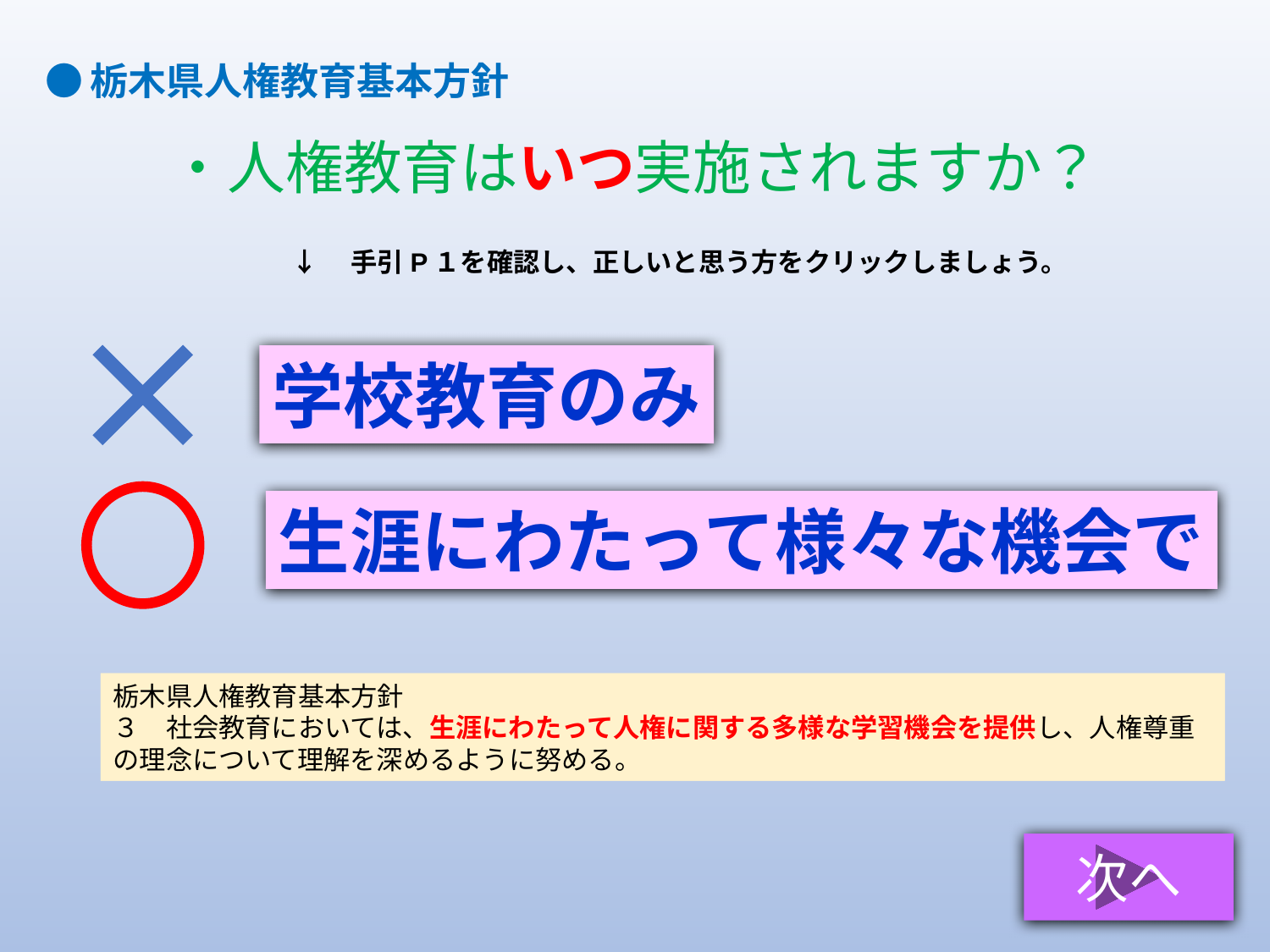

●栃木県人権教育基本方針
・人権教育はいつ実施されますか？
↓　手引P１を確認し、正しいと思う方をクリックしましょう。

学校教育のみ

生涯にわたって様々な機会で
栃木県人権教育基本方針
３　社会教育においては、生涯にわたって人権に関する多様な学習機会を提供し、人権尊重の理念について理解を深めるように努める。
栃木県人権教育基本方針
３　社会教育においては、生涯にわたって人権に関する多様な学習機会を提供し、人権尊重の理念について理解を深めるように努める。
次へ